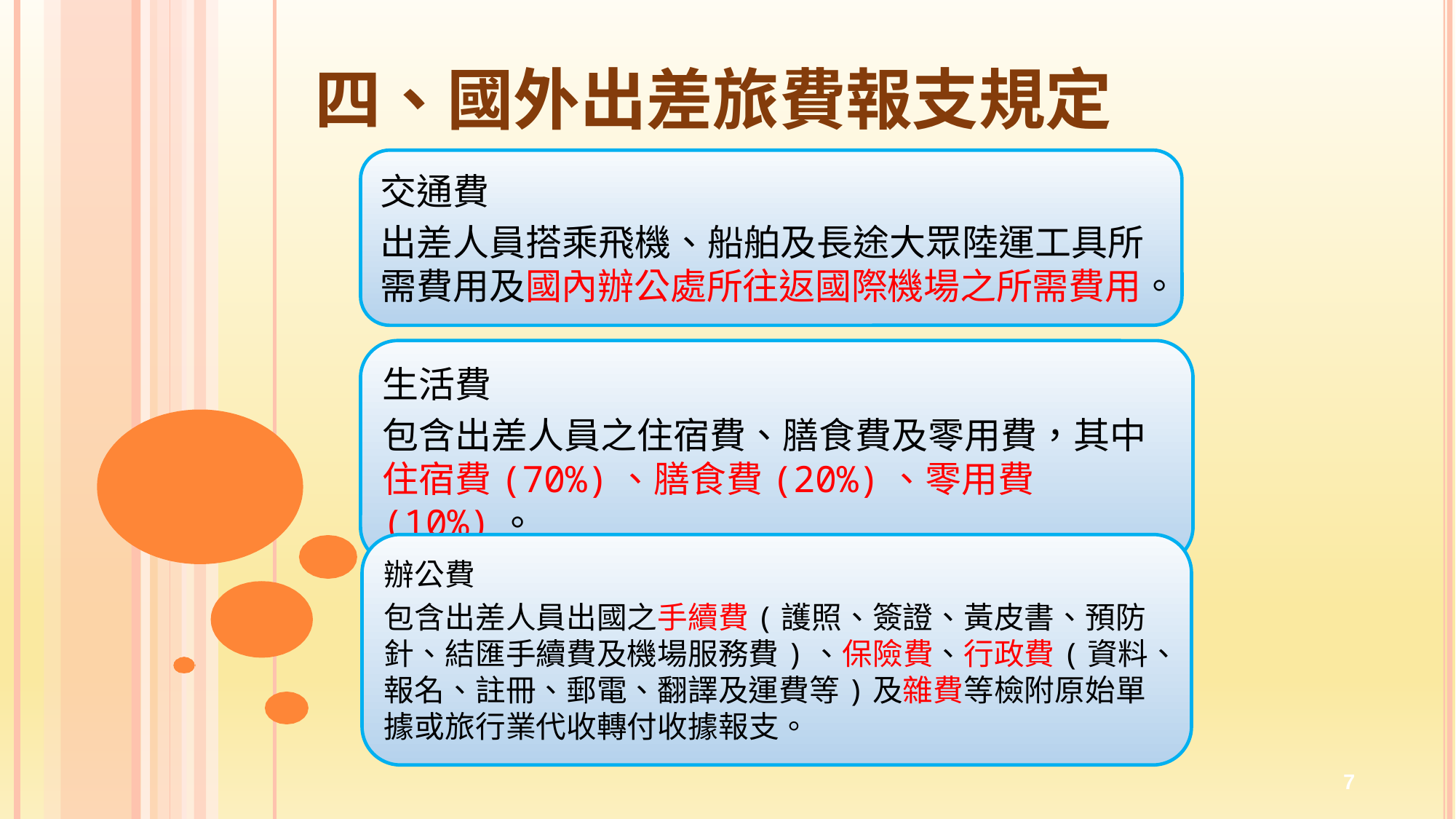

# 四、國外出差旅費報支規定
交通費
出差人員搭乘飛機、船舶及長途大眾陸運工具所需費用及國內辦公處所往返國際機場之所需費用。

生活費
包含出差人員之住宿費、膳食費及零用費，其中住宿費(70%)、膳食費(20%)、零用費(10%)。
辦公費
包含出差人員出國之手續費(護照、簽證、黃皮書、預防針、結匯手續費及機場服務費)、保險費、行政費(資料、報名、註冊、郵電、翻譯及運費等)及雜費等檢附原始單據或旅行業代收轉付收據報支。
3
7